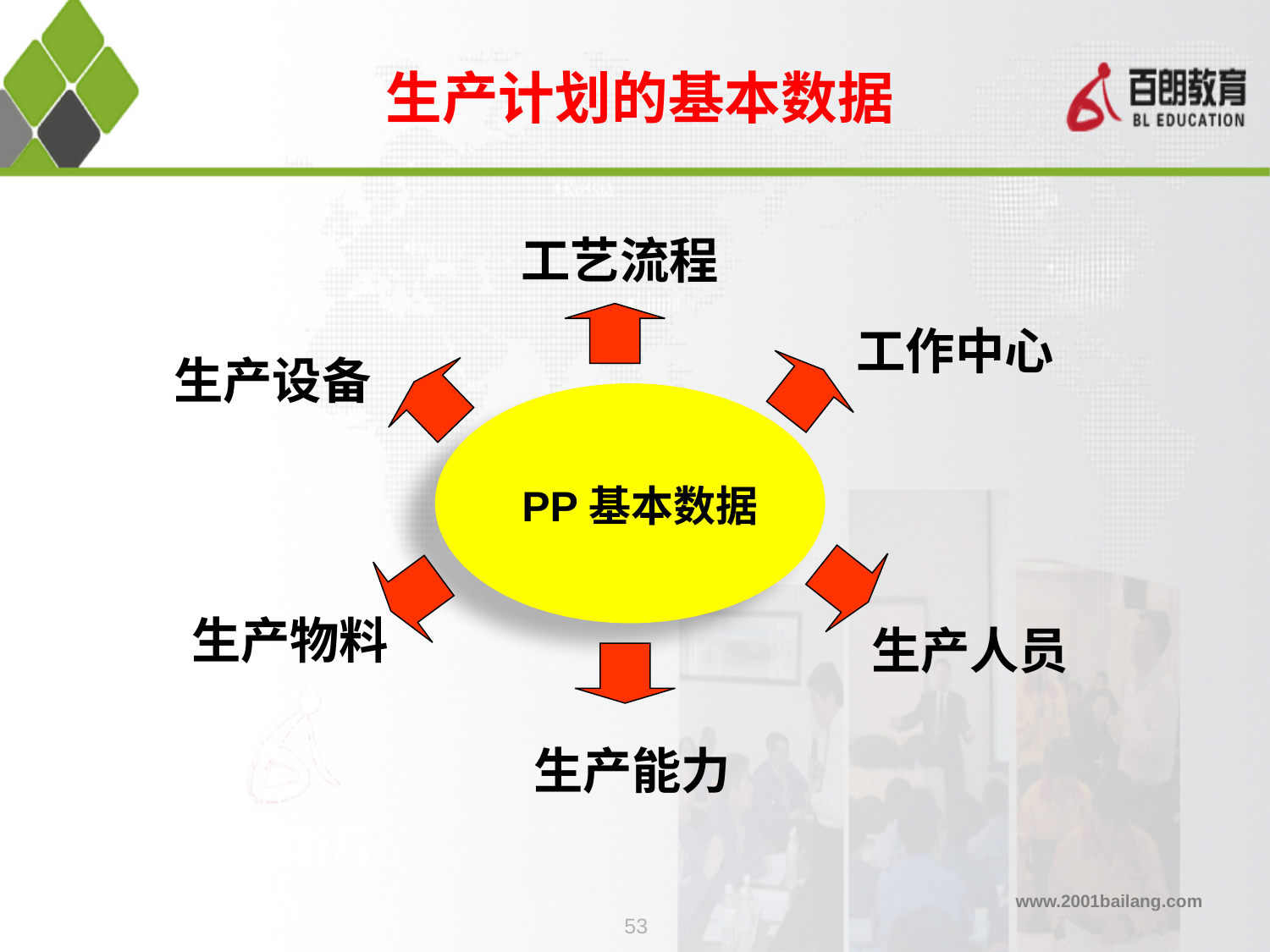

# 生产计划的基本数据
工艺流程

工作中心
生产设备

PP基本数据

生产物料
生产人员

生产能力
53